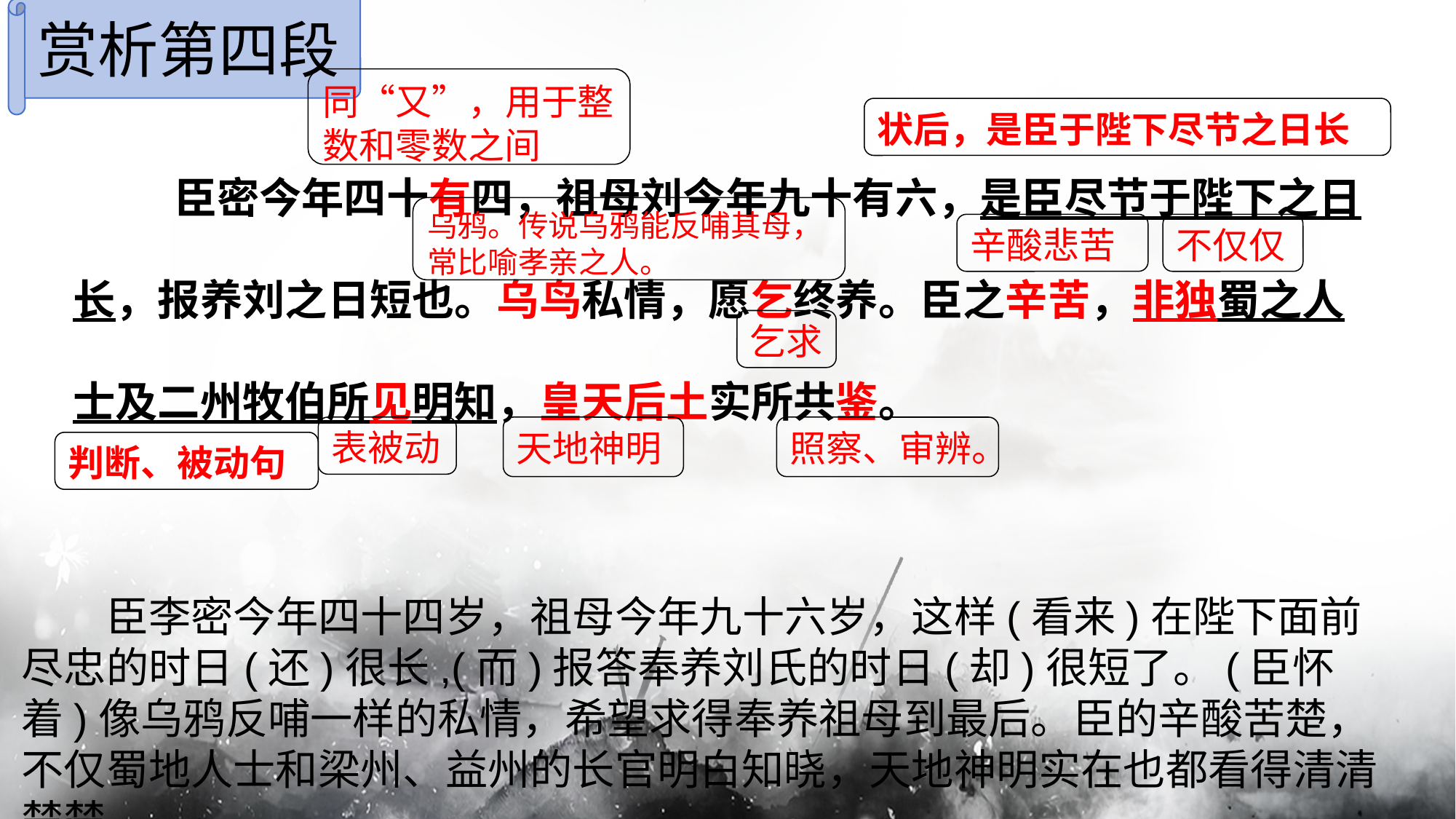

赏析第四段
同“又”，用于整数和零数之间
状后，是臣于陛下尽节之日长
臣密今年四十有四，祖母刘今年九十有六，是臣尽节于陛下之日长，报养刘之日短也。乌鸟私情，愿乞终养。臣之辛苦，非独蜀之人士及二州牧伯所见明知，皇天后土实所共鉴。
乌鸦。传说乌鸦能反哺其母，常比喻孝亲之人。
辛酸悲苦
不仅仅
乞求
表被动
天地神明
照察、审辨。
判断、被动句
臣李密今年四十四岁，祖母今年九十六岁，这样(看来)在陛下面前尽忠的时日(还)很长,(而)报答奉养刘氏的时日(却)很短了。(臣怀着)像乌鸦反哺一样的私情，希望求得奉养祖母到最后。臣的辛酸苦楚，不仅蜀地人士和梁州、益州的长官明白知晓，天地神明实在也都看得清清楚楚。